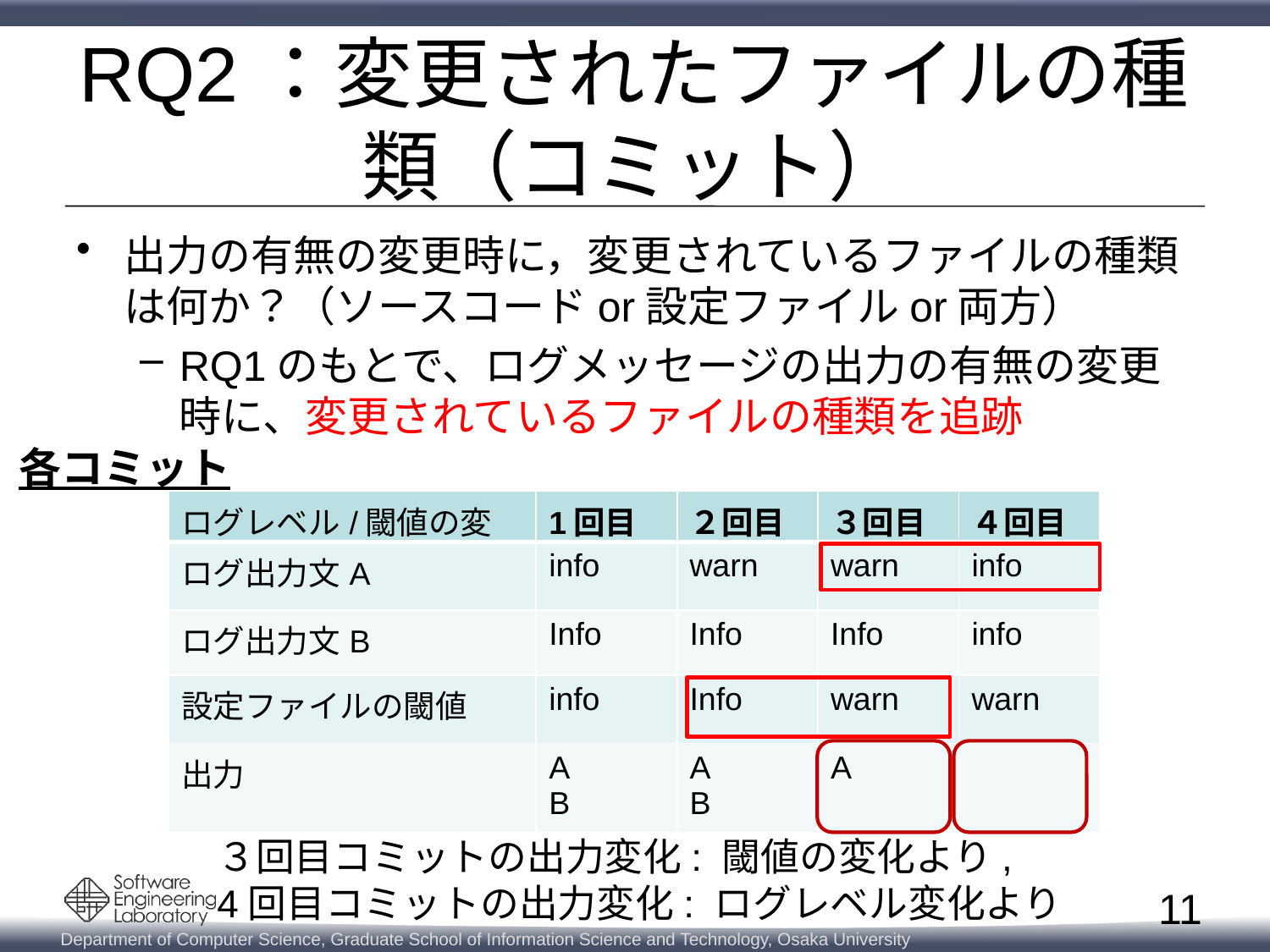

# RQ2：変更されたファイルの種類（コミット）
出力の有無の変更時に，変更されているファイルの種類は何か？（ソースコードor設定ファイルor両方）
RQ1のもとで、ログメッセージの出力の有無の変更時に、変更されているファイルの種類を追跡
各コミット
| ログレベル/閾値の変更 | 1回目 | ２回目 | ３回目 | ４回目 |
| --- | --- | --- | --- | --- |
| ログ出力文A | info | warn | warn | info |
| ログ出力文B | Info | Info | Info | info |
| 設定ファイルの閾値 | info | Info | warn | warn |
| 出力 | A B | A B | A |  |

３回目コミットの出力変化: 閾値の変化より,
4回目コミットの出力変化: ログレベル変化より
11